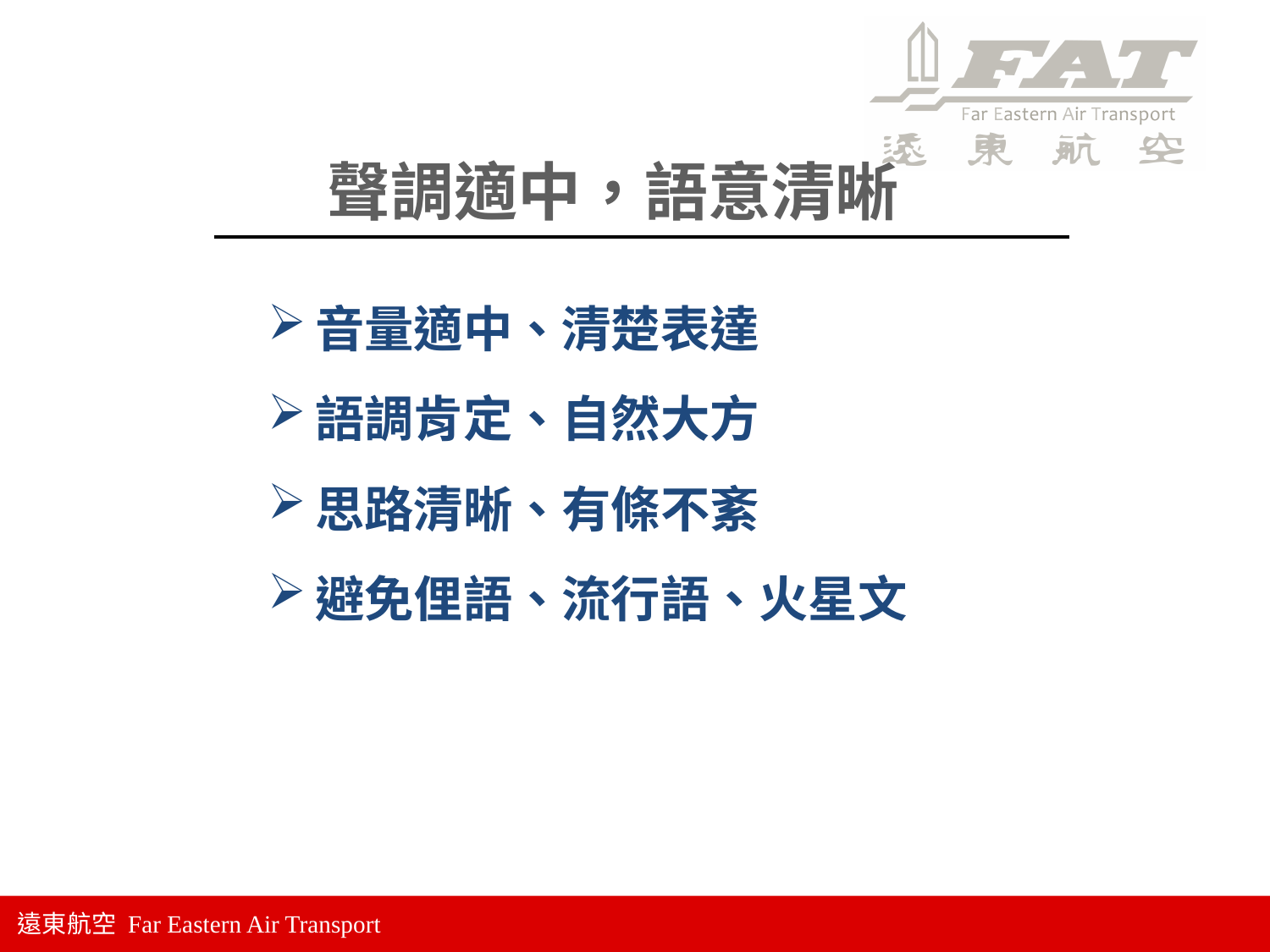

聲調適中，語意清晰

音量適中、清楚表達
語調肯定、自然大方
思路清晰、有條不紊
避免俚語、流行語、火星文